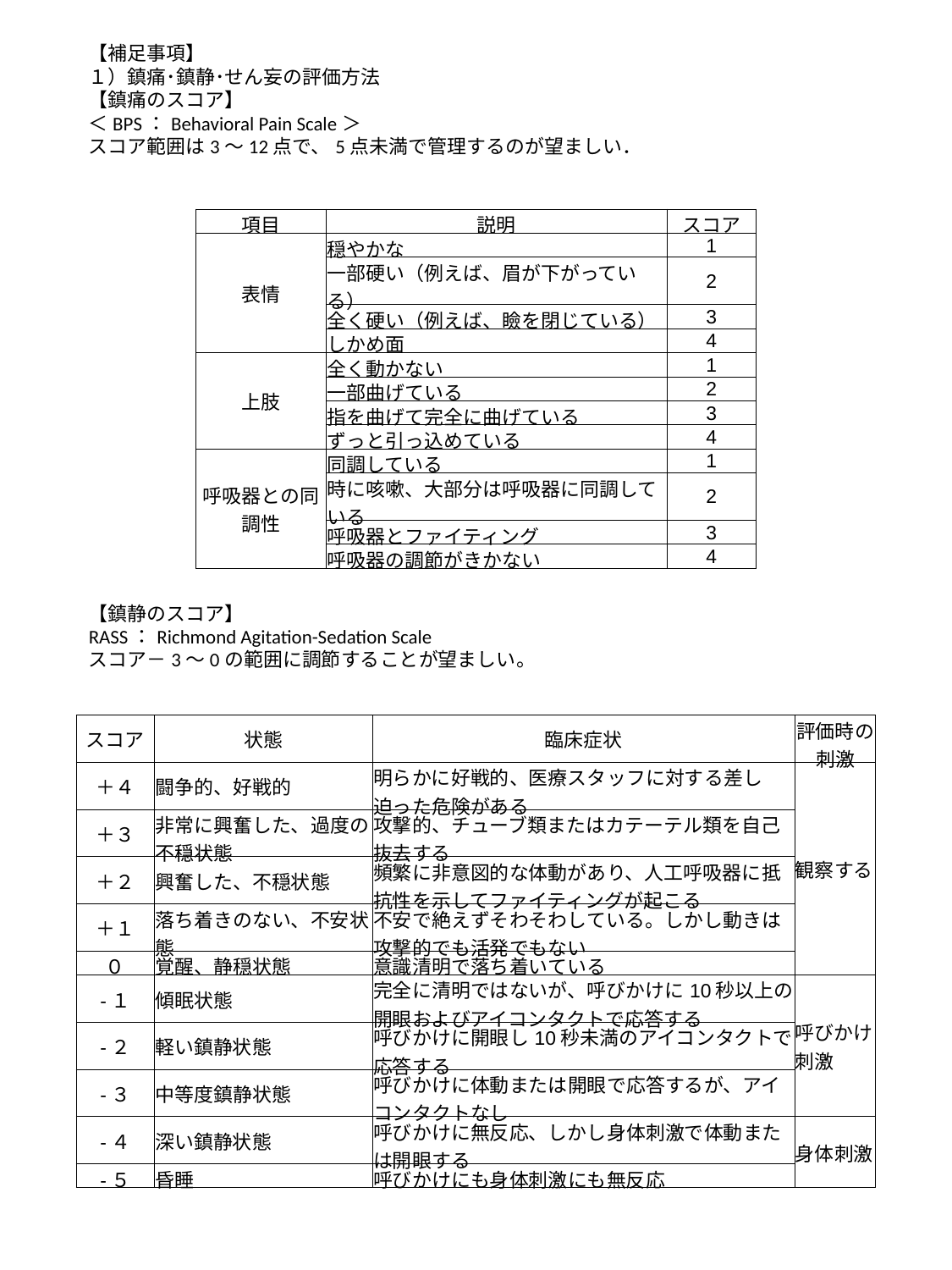

【補足事項】
１）鎮痛･鎮静･せん妄の評価方法
【鎮痛のスコア】
＜BPS：Behavioral Pain Scale＞
スコア範囲は3～12点で、5点未満で管理するのが望ましい．
| 項目 | 説明 | スコア |
| --- | --- | --- |
| 表情 | 穏やかな | 1 |
|  | 一部硬い（例えば、眉が下がっている） | 2 |
|  | 全く硬い（例えば、瞼を閉じている） | 3 |
|  | しかめ面 | 4 |
| 上肢 | 全く動かない | 1 |
|  | 一部曲げている | 2 |
|  | 指を曲げて完全に曲げている | 3 |
|  | ずっと引っ込めている | 4 |
| 呼吸器との同調性 | 同調している | 1 |
|  | 時に咳嗽、大部分は呼吸器に同調している | 2 |
|  | 呼吸器とファイティング | 3 |
|  | 呼吸器の調節がきかない | 4 |
【鎮静のスコア】
RASS：Richmond Agitation-Sedation Scale
スコア－3～0の範囲に調節することが望ましい。
| スコア | 状態 | 臨床症状 | 評価時の刺激 |
| --- | --- | --- | --- |
| ＋４ | 闘争的、好戦的 | 明らかに好戦的、医療スタッフに対する差し迫った危険がある | 観察する |
| ＋３ | 非常に興奮した、過度の不穏状態 | 攻撃的、チューブ類またはカテーテル類を自己抜去する |  |
| ＋２ | 興奮した、不穏状態 | 頻繁に非意図的な体動があり、人工呼吸器に抵抗性を示してファイティングが起こる |  |
| ＋１ | 落ち着きのない、不安状態 | 不安で絶えずそわそわしている。しかし動きは攻撃的でも活発でもない |  |
| ０ | 覚醒、静穏状態 | 意識清明で落ち着いている |  |
| -１ | 傾眠状態 | 完全に清明ではないが、呼びかけに10秒以上の開眼およびアイコンタクトで応答する | 呼びかけ刺激 |
| -２ | 軽い鎮静状態 | 呼びかけに開眼し10秒未満のアイコンタクトで応答する |  |
| -３ | 中等度鎮静状態 | 呼びかけに体動または開眼で応答するが、アイコンタクトなし |  |
| -４ | 深い鎮静状態 | 呼びかけに無反応、しかし身体刺激で体動または開眼する | 身体刺激 |
| -５ | 昏睡 | 呼びかけにも身体刺激にも無反応 |  |